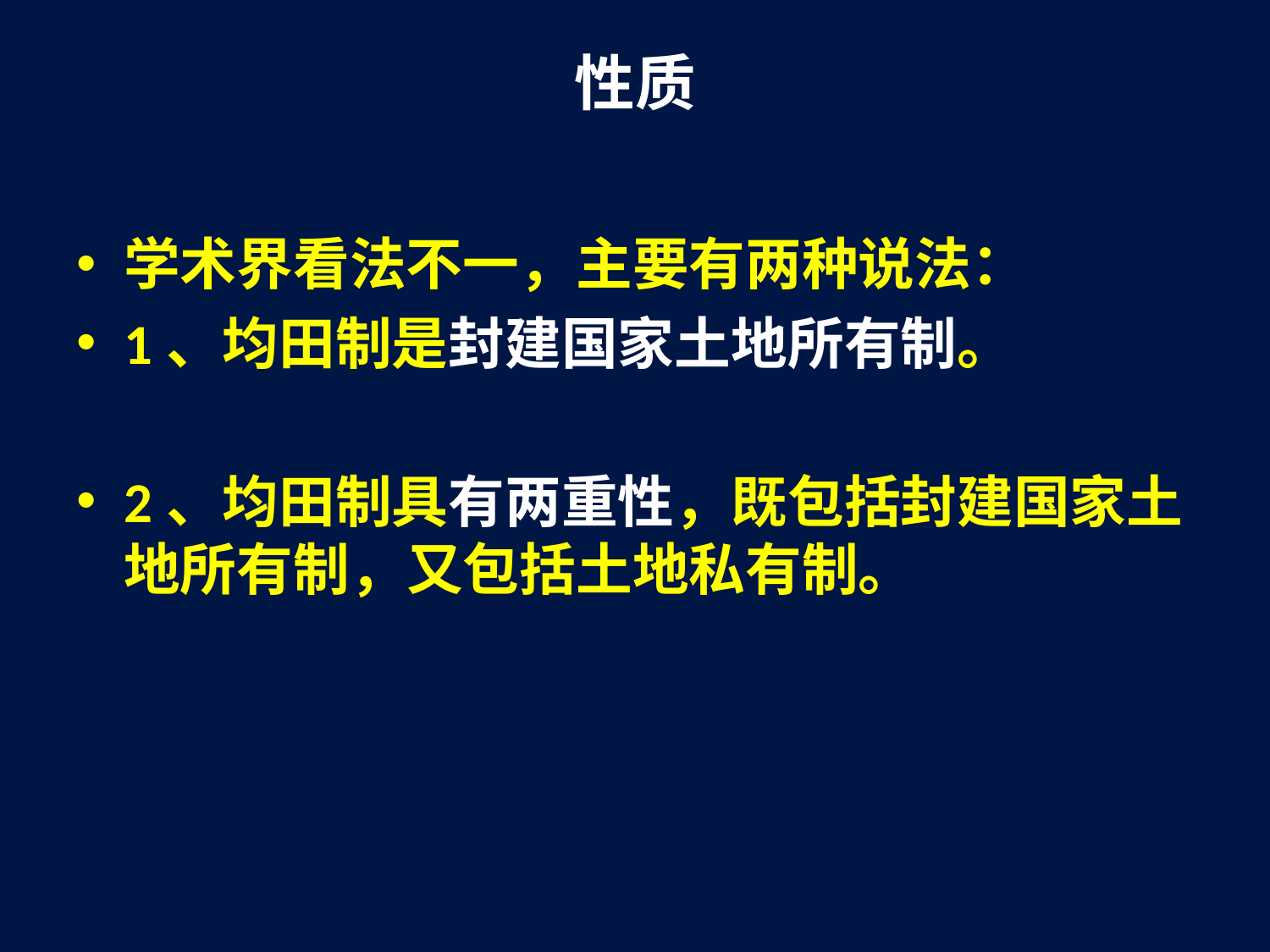

# 性质
学术界看法不一，主要有两种说法：
1、均田制是封建国家土地所有制。

2、均田制具有两重性，既包括封建国家土地所有制，又包括土地私有制。